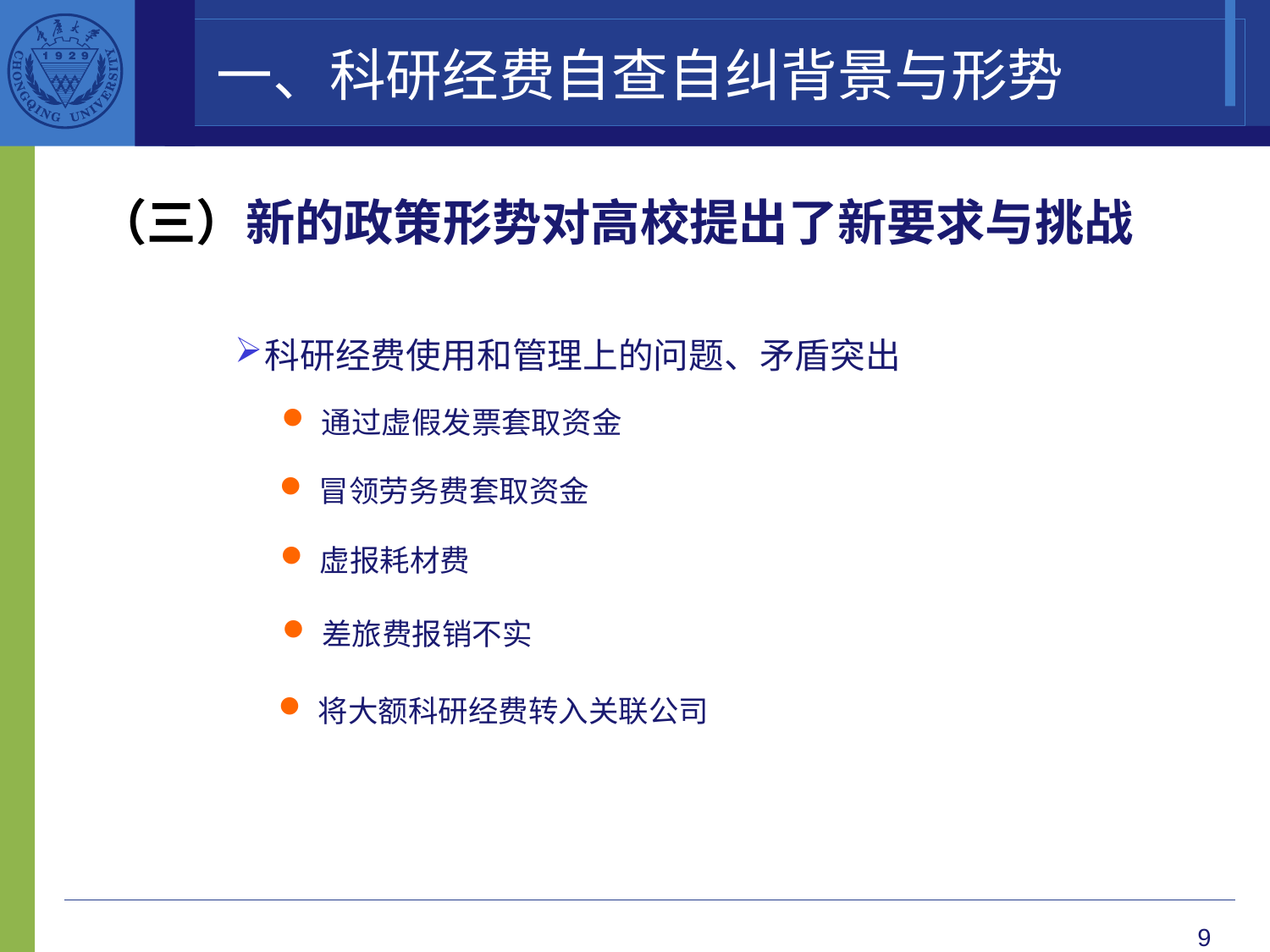

一、科研经费自查自纠背景与形势
（三）新的政策形势对高校提出了新要求与挑战
科研经费使用和管理上的问题、矛盾突出
通过虚假发票套取资金
冒领劳务费套取资金
虚报耗材费
差旅费报销不实
将大额科研经费转入关联公司
9